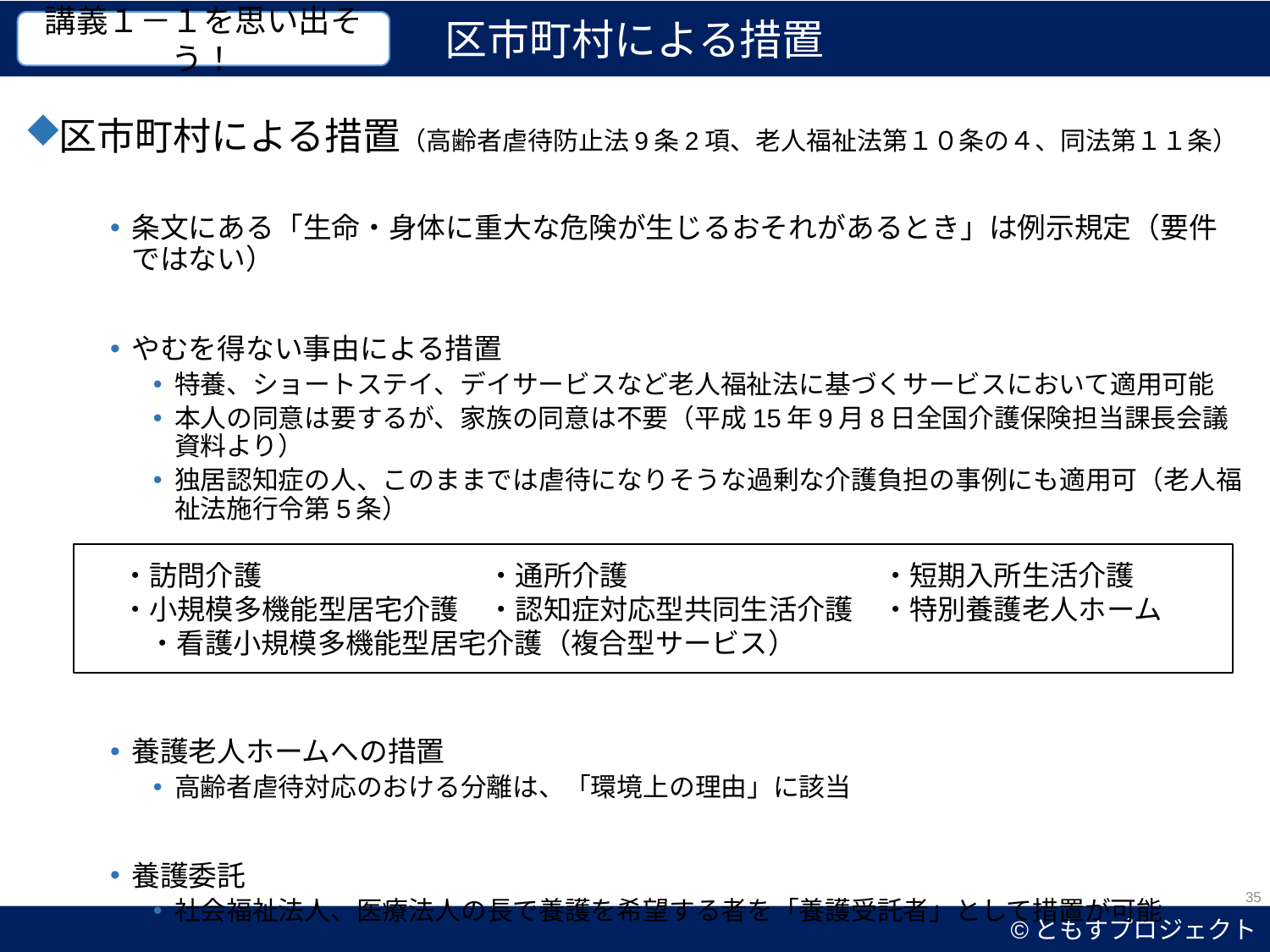

区市町村による措置
講義１－１を思い出そう！

区市町村による措置（高齢者虐待防止法9条2項、老人福祉法第１０条の４、同法第１１条）

条文にある「生命・身体に重大な危険が生じるおそれがあるとき」は例示規定（要件ではない）

やむを得ない事由による措置
特養、ショートステイ、デイサービスなど老人福祉法に基づくサービスにおいて適用可能
本人の同意は要するが、家族の同意は不要（平成15年9月8日全国介護保険担当課長会議資料より）
独居認知症の人、このままでは虐待になりそうな過剰な介護負担の事例にも適用可（老人福祉法施行令第5条）

養護老人ホームへの措置
高齢者虐待対応のおける分離は、「環境上の理由」に該当

養護委託
社会福祉法人、医療法人の長で養護を希望する者を「養護受託者」として措置が可能

・訪問介護　　　　　　　　・通所介護　　　　　　　　　・短期入所生活介護
・小規模多機能型居宅介護　・認知症対応型共同生活介護　・特別養護老人ホーム
　　 ・看護小規模多機能型居宅介護（複合型サービス）
35
©ともすプロジェクト